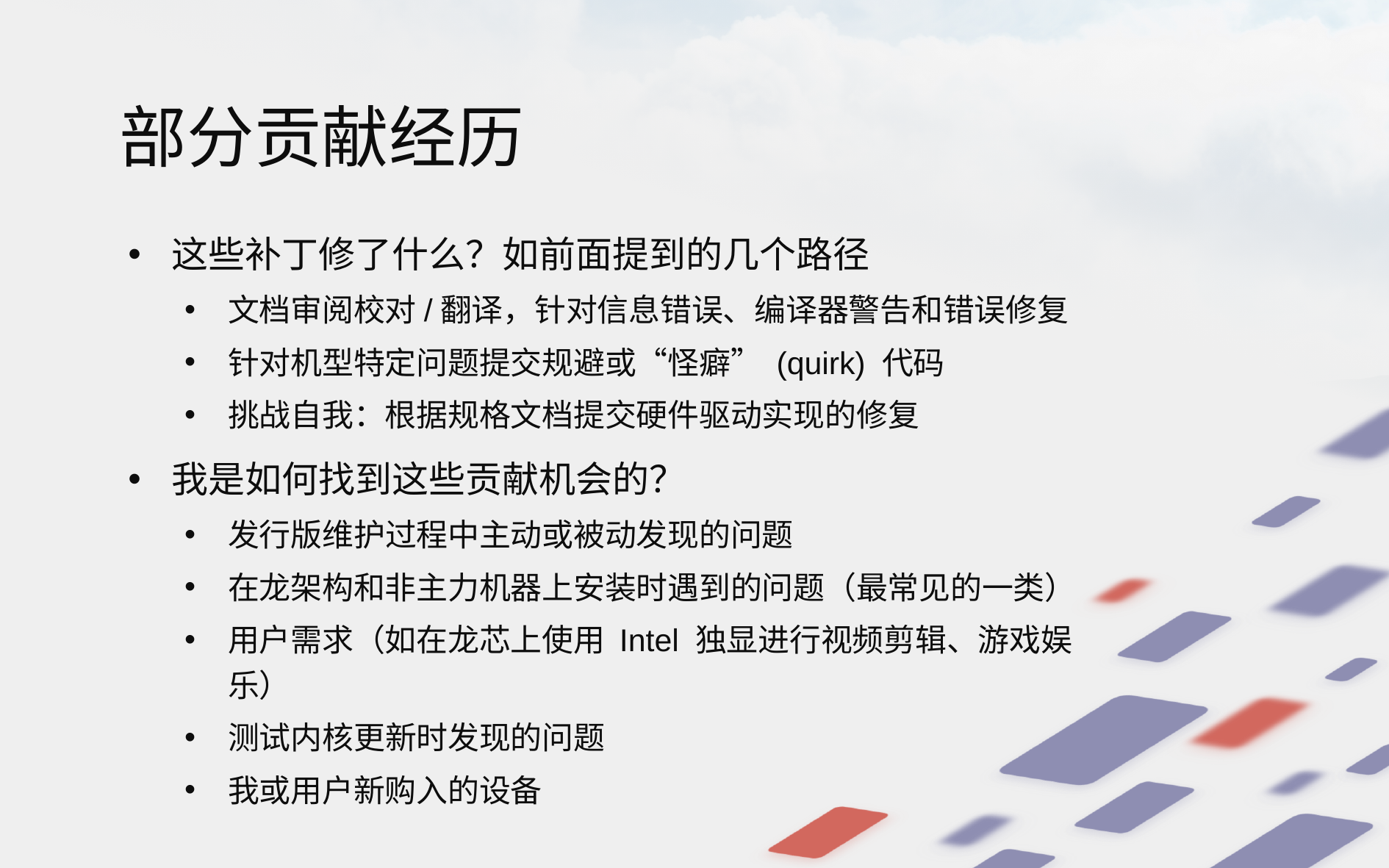

# 部分贡献经历
这些补丁修了什么？如前面提到的几个路径
文档审阅校对/翻译，针对信息错误、编译器警告和错误修复
针对机型特定问题提交规避或“怪癖” (quirk) 代码
挑战自我：根据规格文档提交硬件驱动实现的修复
我是如何找到这些贡献机会的？
发行版维护过程中主动或被动发现的问题
在龙架构和非主力机器上安装时遇到的问题（最常见的一类）
用户需求（如在龙芯上使用 Intel 独显进行视频剪辑、游戏娱乐）
测试内核更新时发现的问题
我或用户新购入的设备